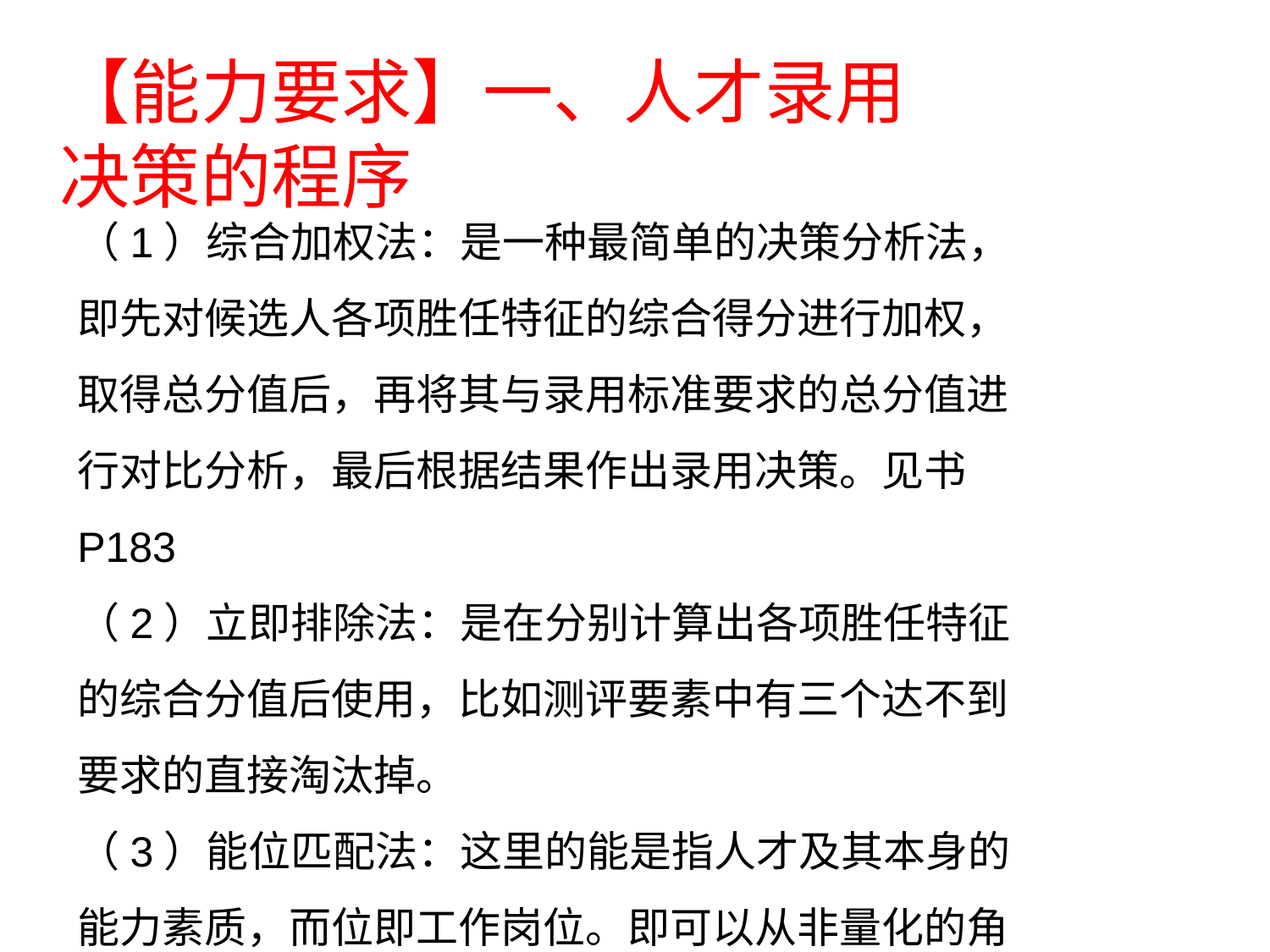

# 【能力要求】一、人才录用决策的程序
（1）综合加权法：是一种最简单的决策分析法，即先对候选人各项胜任特征的综合得分进行加权，取得总分值后，再将其与录用标准要求的总分值进行对比分析，最后根据结果作出录用决策。见书P183
（2）立即排除法：是在分别计算出各项胜任特征的综合分值后使用，比如测评要素中有三个达不到要求的直接淘汰掉。
（3）能位匹配法：这里的能是指人才及其本身的能力素质，而位即工作岗位。即可以从非量化的角度进行匹配，也可以从量化的角度进行匹配。（不要被书上的例子误导）